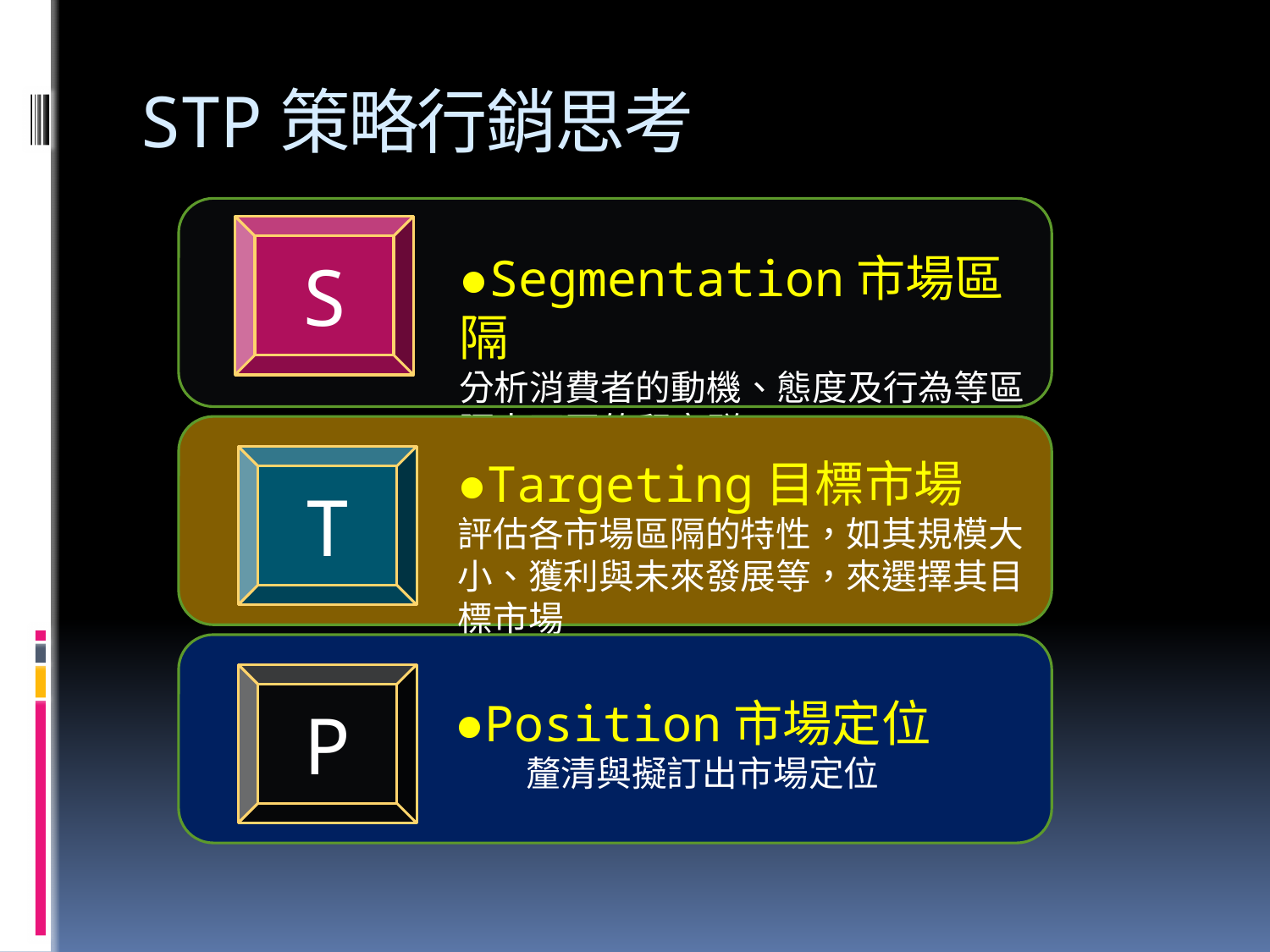

# STP策略行銷思考

S
●Segmentation市場區隔
分析消費者的動機、態度及行為等區隔出不同的顧客群

T
●Targeting目標市場
評估各市場區隔的特性，如其規模大小、獲利與未來發展等，來選擇其目標市場

P
●Position市場定位
        釐清與擬訂出市場定位